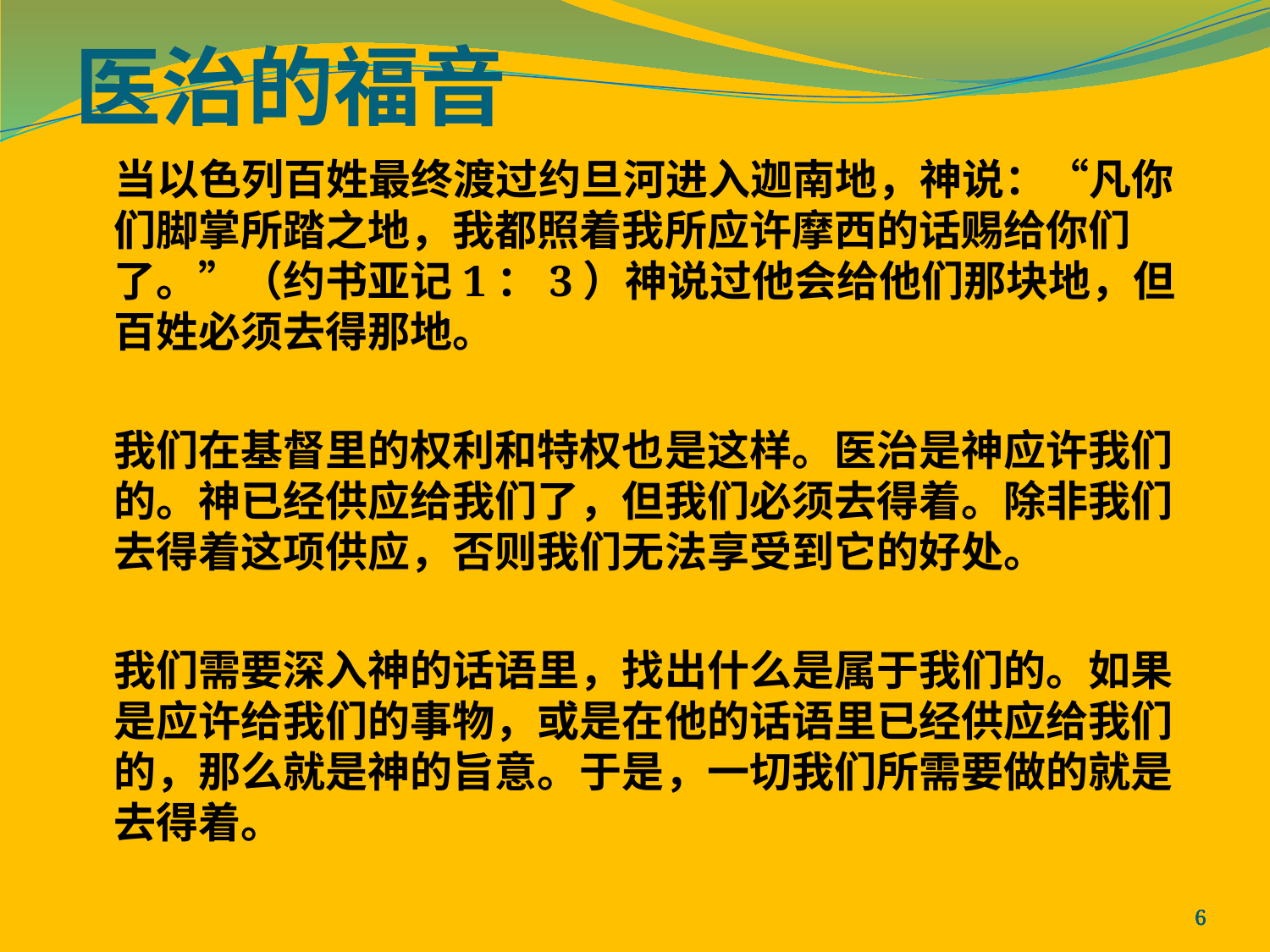

医治的福音
   当以色列百姓最终渡过约旦河进入迦南地，神说：“凡你们脚掌所踏之地，我都照着我所应许摩西的话赐给你们了。”（约书亚记1：3）神说过他会给他们那块地，但百姓必须去得那地。

	我们在基督里的权利和特权也是这样。医治是神应许我们的。神已经供应给我们了，但我们必须去得着。除非我们去得着这项供应，否则我们无法享受到它的好处。

	我们需要深入神的话语里，找出什么是属于我们的。如果是应许给我们的事物，或是在他的话语里已经供应给我们的，那么就是神的旨意。于是，一切我们所需要做的就是去得着。
6
6
6
6